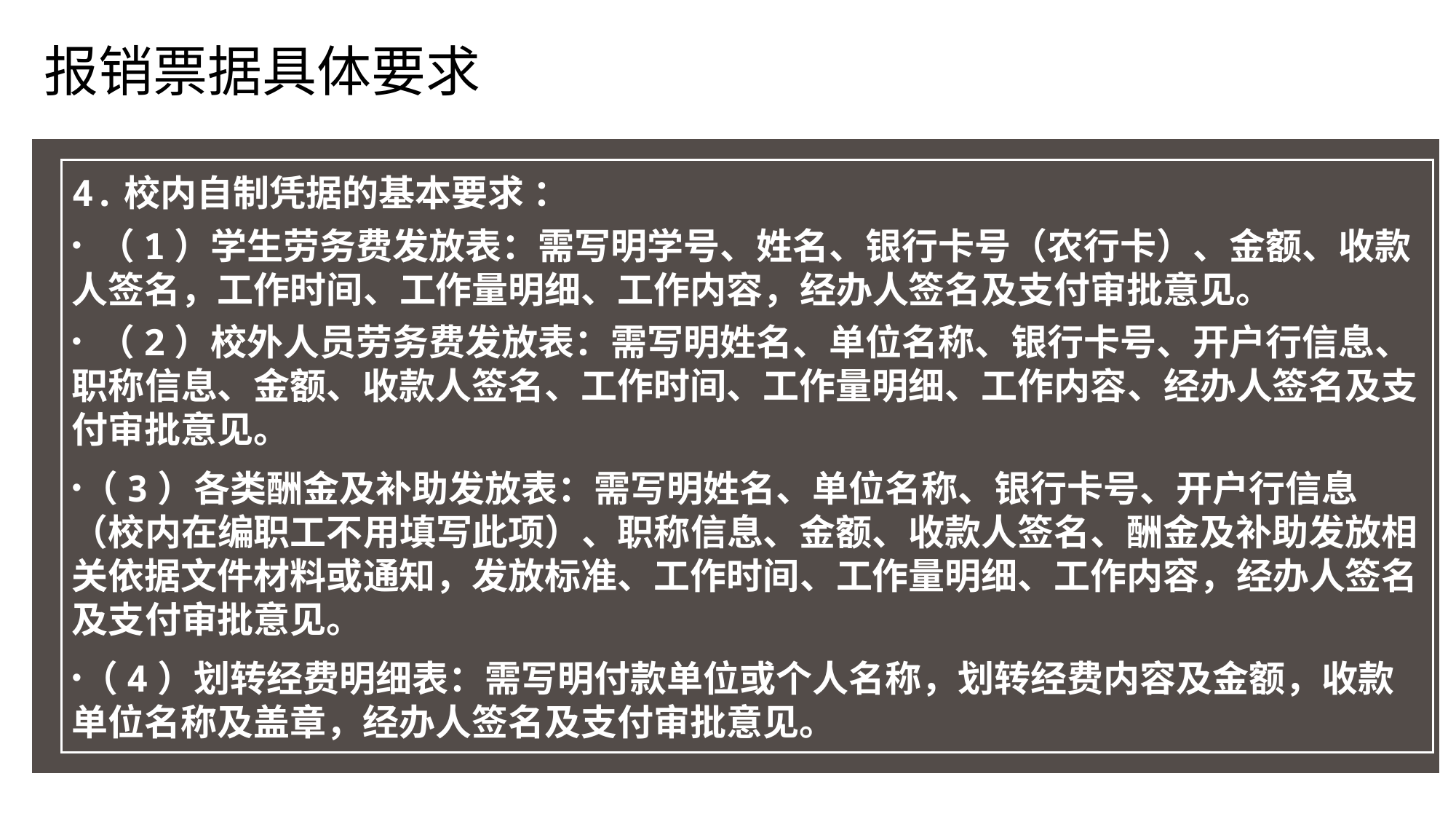

报销票据具体要求

4.校内自制凭据的基本要求 ：
 （1）学生劳务费发放表：需写明学号、姓名、银行卡号（农行卡）、金额、收款人签名，工作时间、工作量明细、工作内容，经办人签名及支付审批意见。
 （2）校外人员劳务费发放表：需写明姓名、单位名称、银行卡号、开户行信息、职称信息、金额、收款人签名、工作时间、工作量明细、工作内容、经办人签名及支付审批意见。
（3）各类酬金及补助发放表：需写明姓名、单位名称、银行卡号、开户行信息（校内在编职工不用填写此项）、职称信息、金额、收款人签名、酬金及补助发放相关依据文件材料或通知，发放标准、工作时间、工作量明细、工作内容，经办人签名及支付审批意见。
（4）划转经费明细表：需写明付款单位或个人名称，划转经费内容及金额，收款单位名称及盖章，经办人签名及支付审批意见。